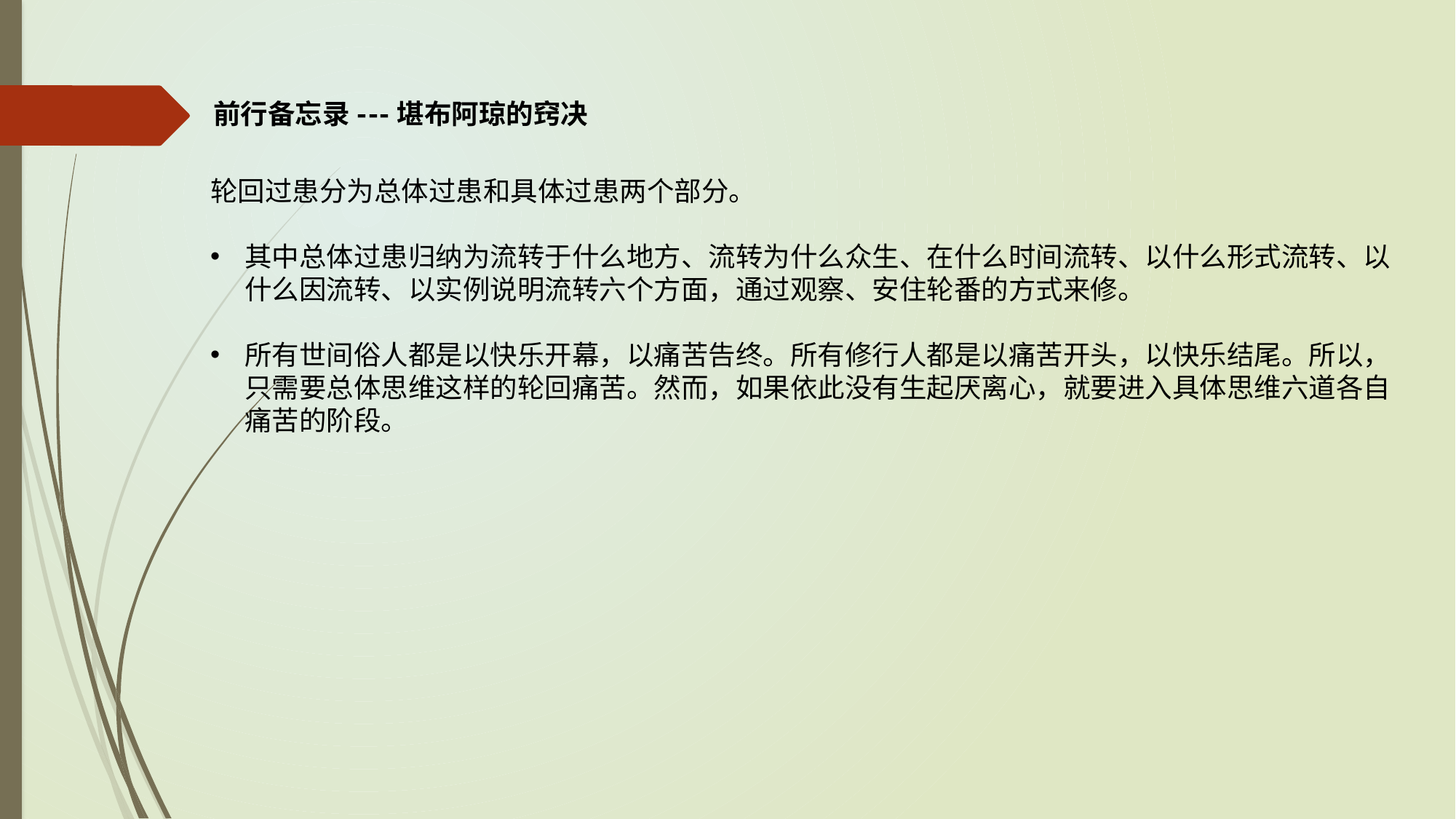

前行备忘录---堪布阿琼的窍决
轮回过患分为总体过患和具体过患两个部分。

其中总体过患归纳为流转于什么地方、流转为什么众生、在什么时间流转、以什么形式流转、以什么因流转、以实例说明流转六个方面，通过观察、安住轮番的方式来修。

所有世间俗人都是以快乐开幕，以痛苦告终。所有修行人都是以痛苦开头，以快乐结尾。所以，只需要总体思维这样的轮回痛苦。然而，如果依此没有生起厌离心，就要进入具体思维六道各自痛苦的阶段。